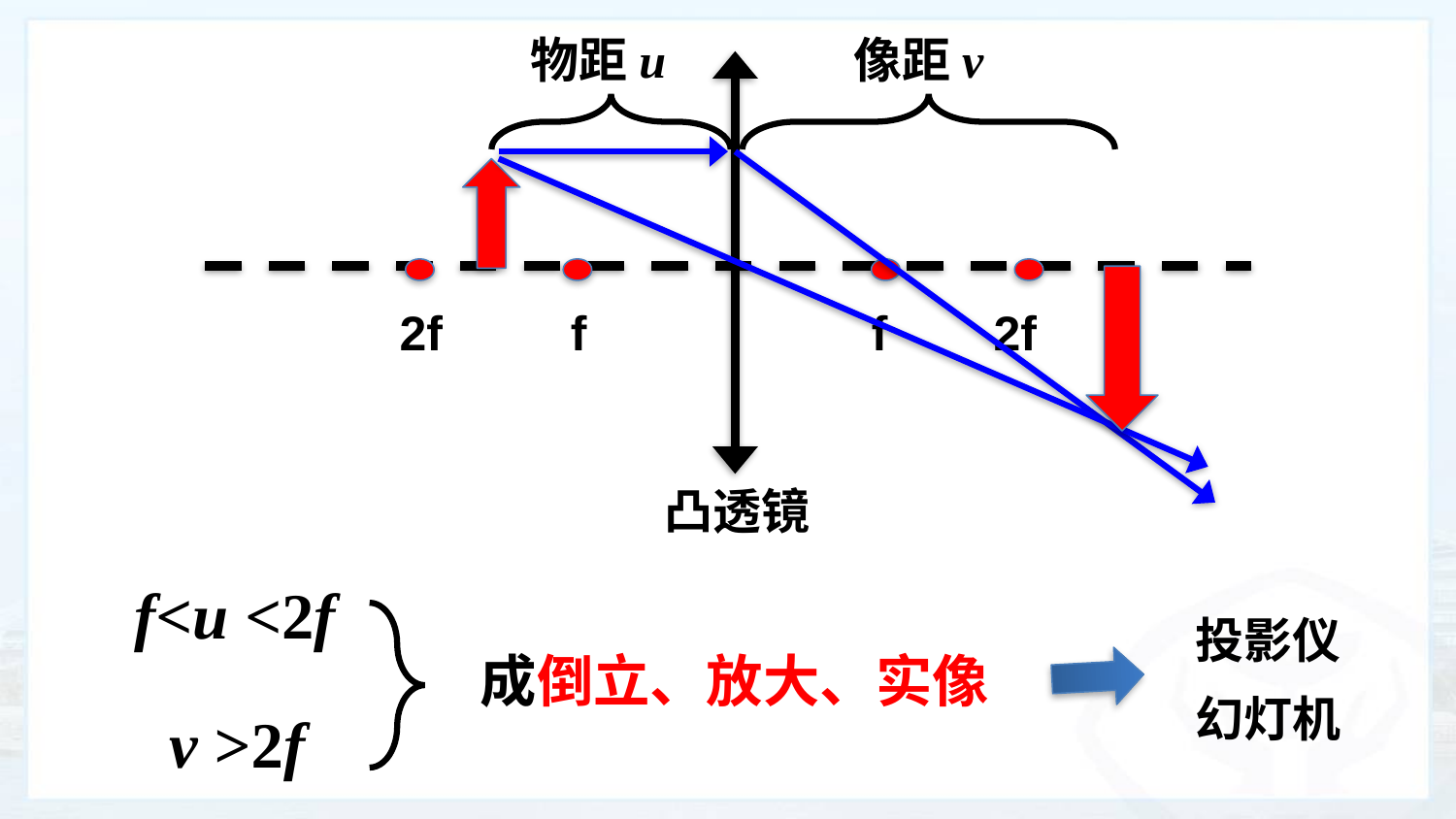

物距u
像距v

2f
f
f
2f
凸透镜
f<u <2f

投影仪

成倒立、放大、实像
幻灯机
v >2f